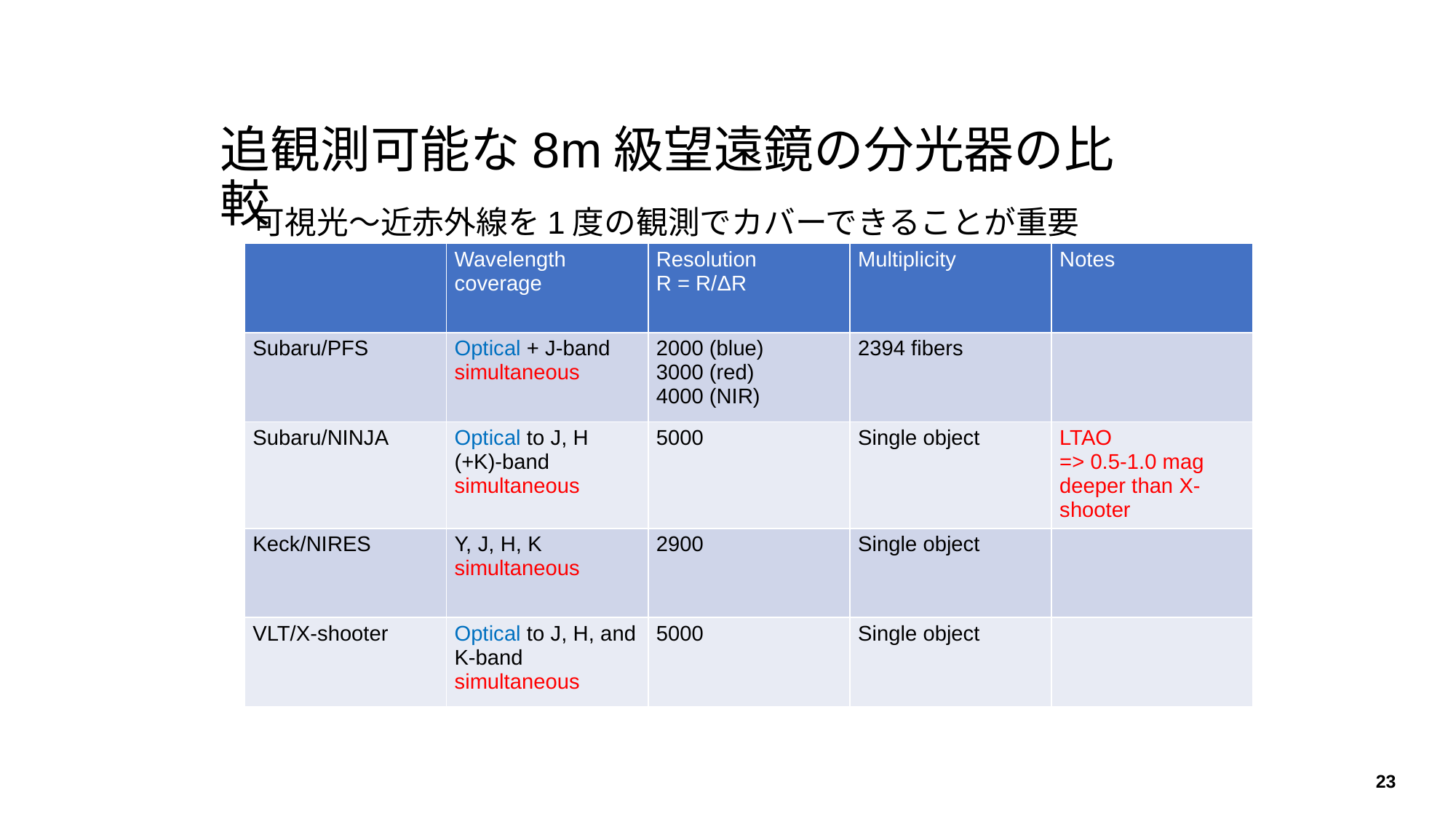

追観測可能な8m級望遠鏡の分光器の比較
可視光〜近赤外線を1度の観測でカバーできることが重要
|  | Wavelength coverage | Resolution R = R/ΔR | Multiplicity | Notes |
| --- | --- | --- | --- | --- |
| Subaru/PFS | Optical + J-band simultaneous | 2000 (blue) 3000 (red) 4000 (NIR) | 2394 fibers |  |
| Subaru/NINJA | Optical to J, H (+K)-band simultaneous | 5000 | Single object | LTAO => 0.5-1.0 mag deeper than X-shooter |
| Keck/NIRES | Y, J, H, K simultaneous | 2900 | Single object |  |
| VLT/X-shooter | Optical to J, H, and K-band simultaneous | 5000 | Single object |  |
23